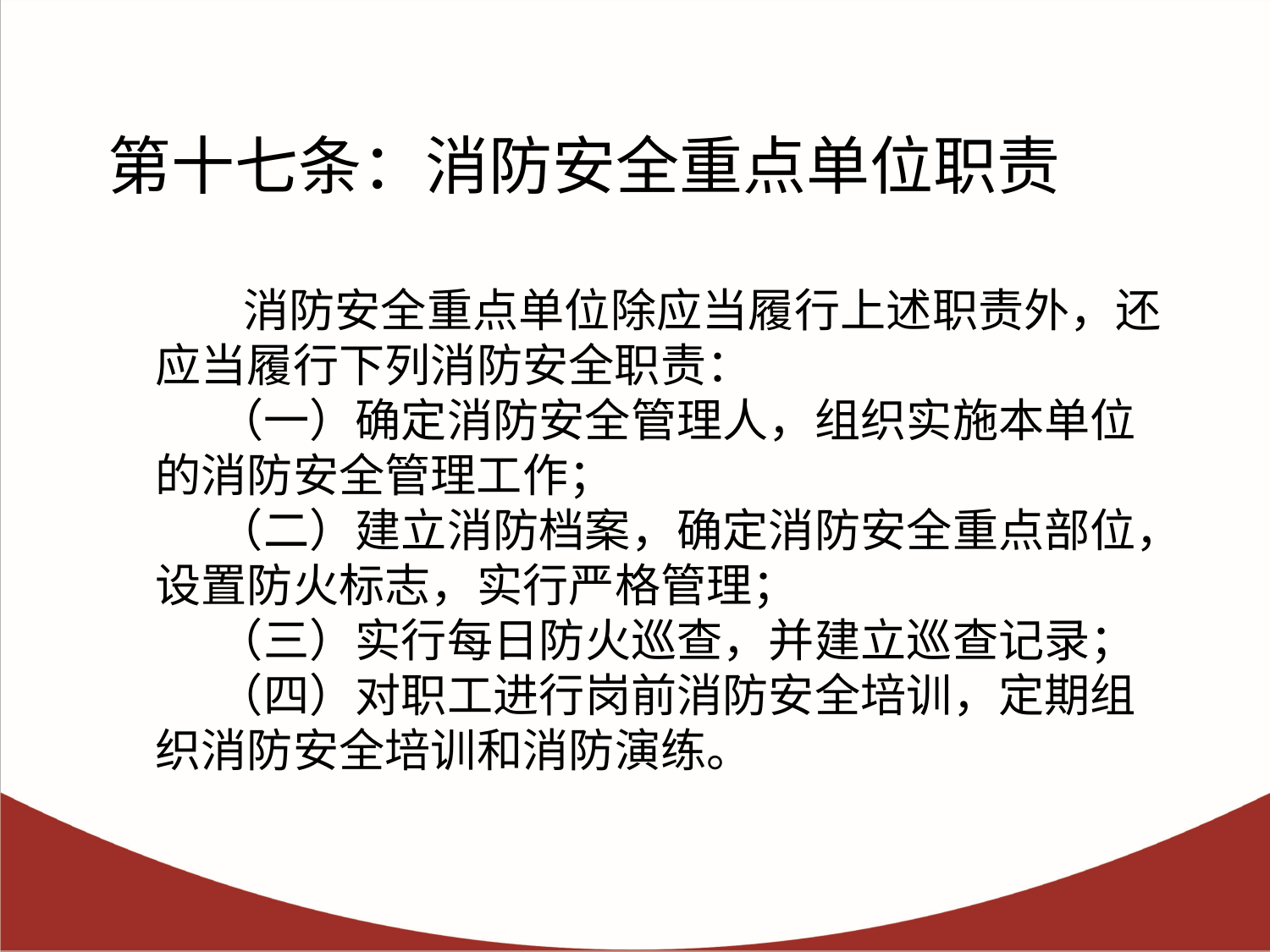

# 第十七条：消防安全重点单位职责
            消防安全重点单位除应当履行上述职责外，还应当履行下列消防安全职责：
      （一）确定消防安全管理人，组织实施本单位的消防安全管理工作；
      （二）建立消防档案，确定消防安全重点部位，设置防火标志，实行严格管理；
      （三）实行每日防火巡查，并建立巡查记录；
      （四）对职工进行岗前消防安全培训，定期组织消防安全培训和消防演练。